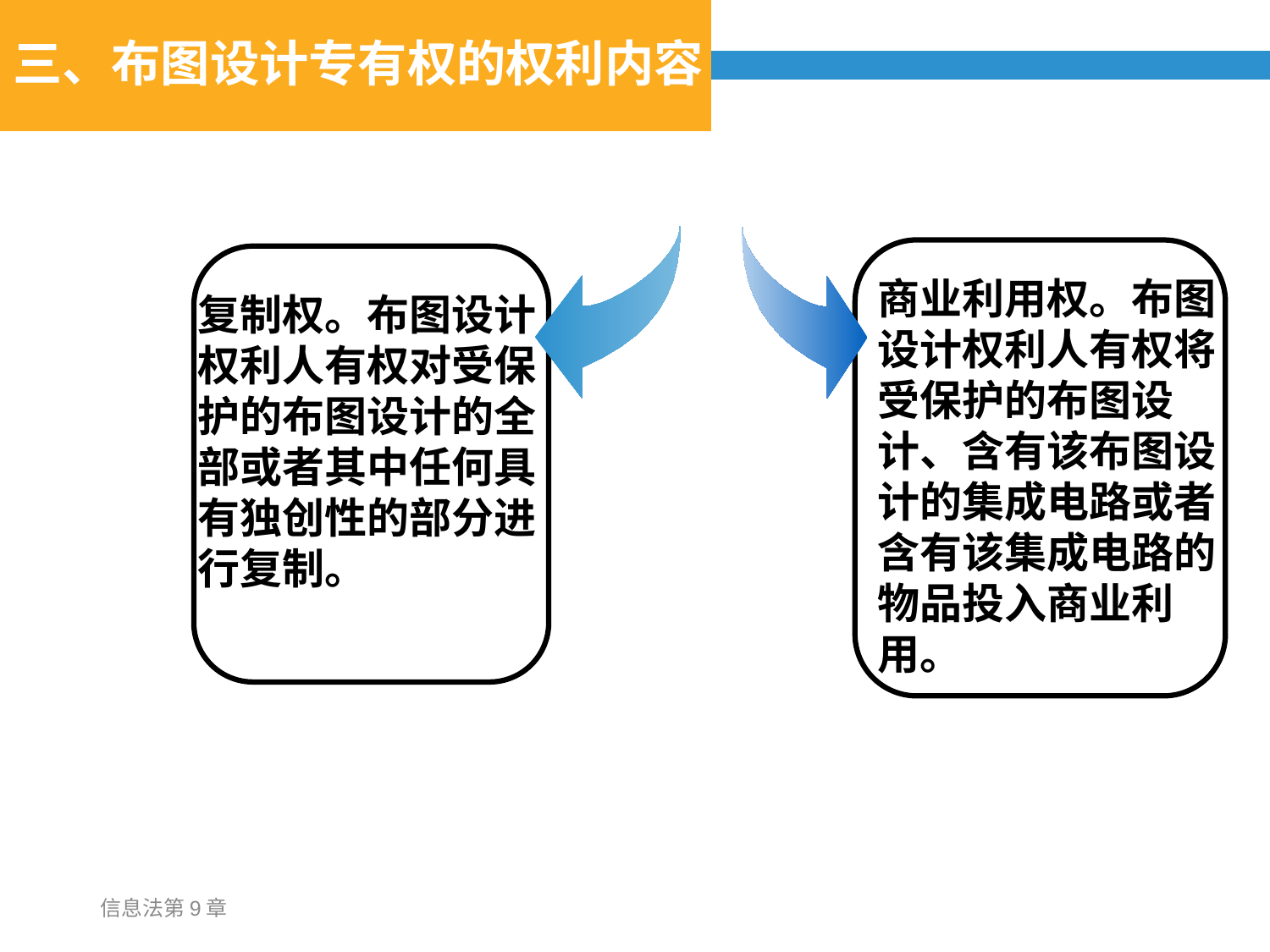

# 三、布图设计专有权的权利内容

商业利用权。布图设计权利人有权将受保护的布图设计、含有该布图设计的集成电路或者含有该集成电路的物品投入商业利用。

复制权。布图设计权利人有权对受保护的布图设计的全部或者其中任何具有独创性的部分进行复制。
信息法第9章